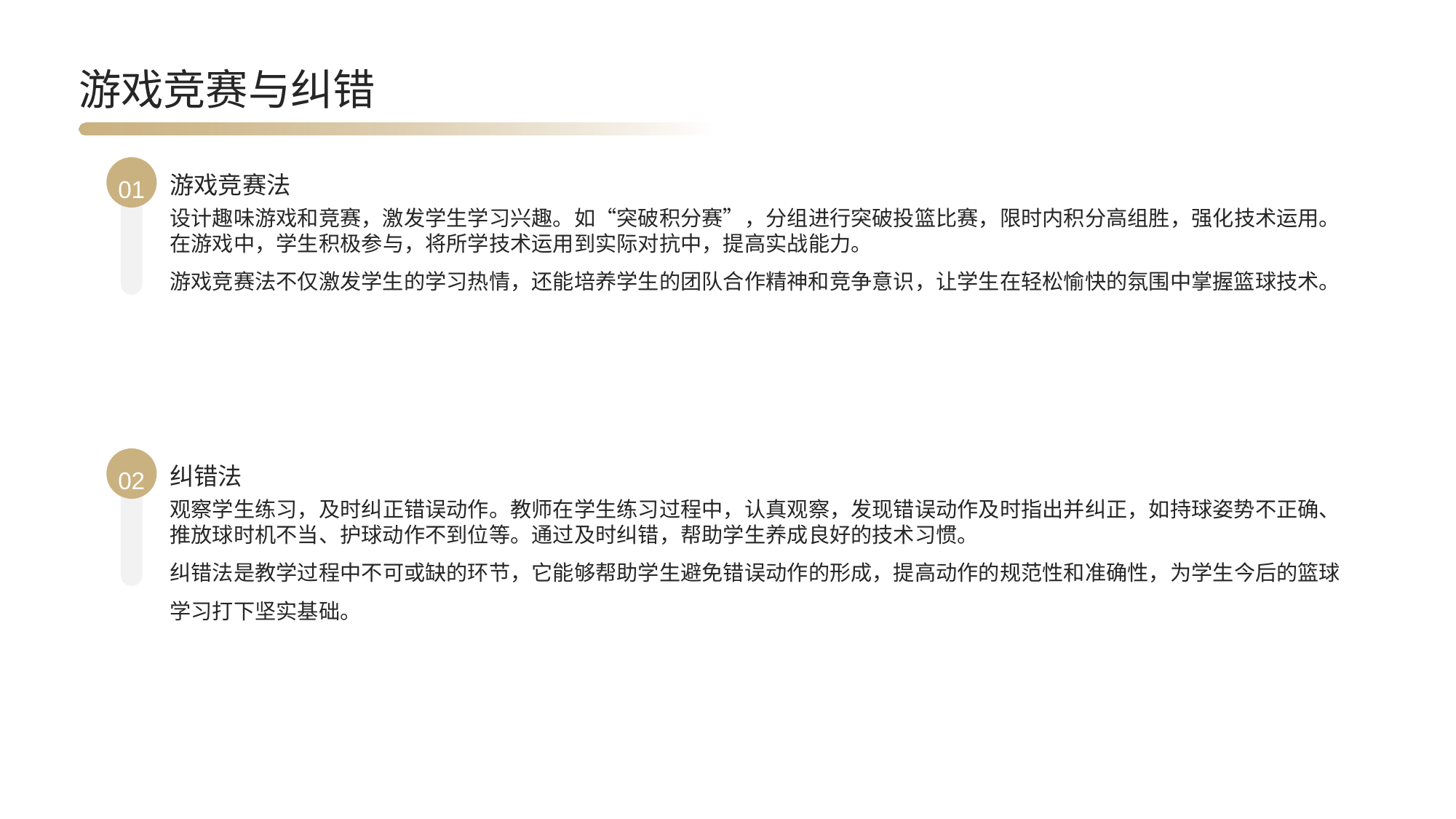

游戏竞赛与纠错

01

游戏竞赛法
设计趣味游戏和竞赛，激发学生学习兴趣。如“突破积分赛”，分组进行突破投篮比赛，限时内积分高组胜，强化技术运用。在游戏中，学生积极参与，将所学技术运用到实际对抗中，提高实战能力。
游戏竞赛法不仅激发学生的学习热情，还能培养学生的团队合作精神和竞争意识，让学生在轻松愉快的氛围中掌握篮球技术。

02

纠错法
观察学生练习，及时纠正错误动作。教师在学生练习过程中，认真观察，发现错误动作及时指出并纠正，如持球姿势不正确、推放球时机不当、护球动作不到位等。通过及时纠错，帮助学生养成良好的技术习惯。
纠错法是教学过程中不可或缺的环节，它能够帮助学生避免错误动作的形成，提高动作的规范性和准确性，为学生今后的篮球学习打下坚实基础。